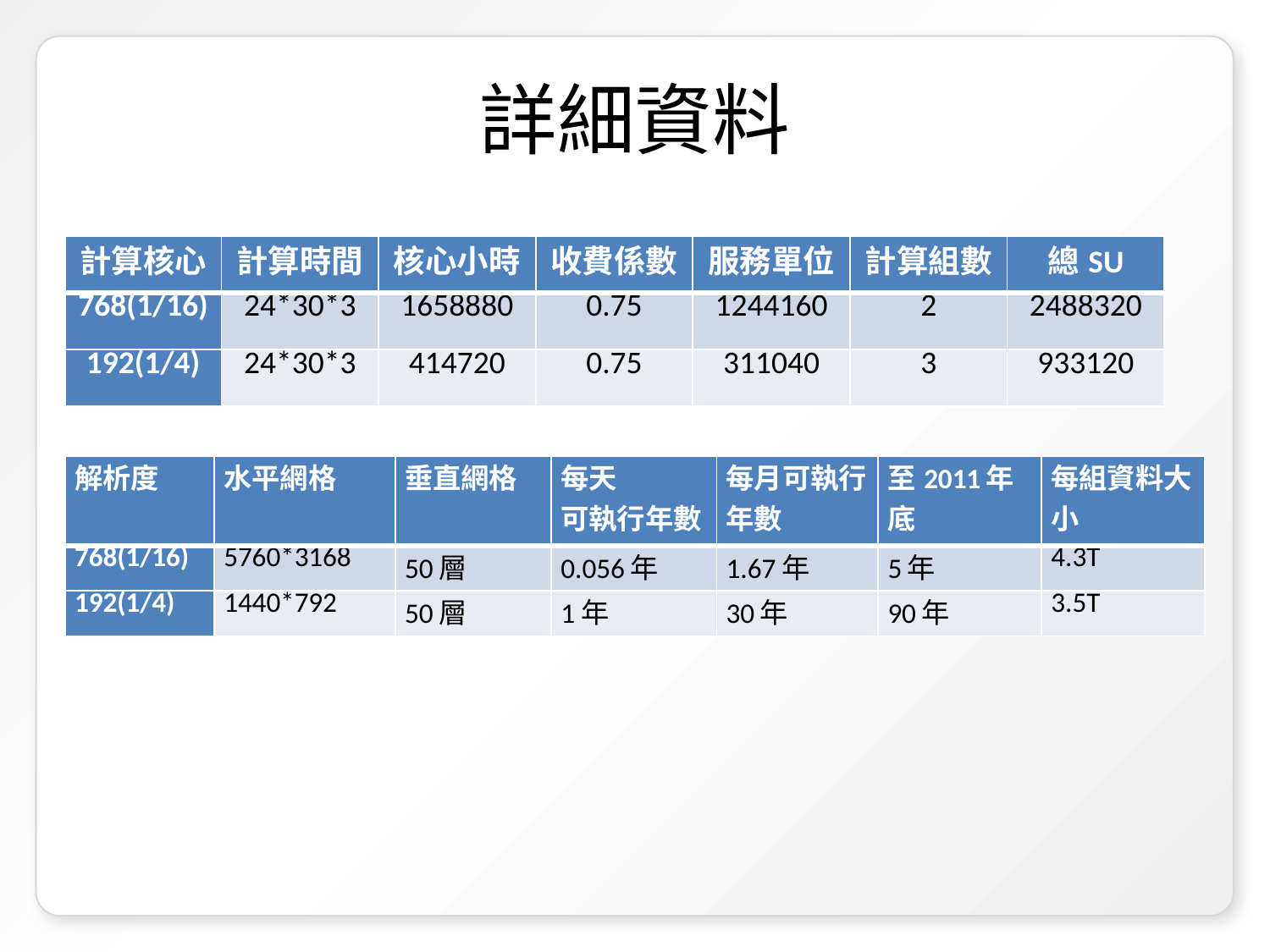

# 詳細資料
| 計算核心 | 計算時間 | 核心小時 | 收費係數 | 服務單位 | 計算組數 | 總SU |
| --- | --- | --- | --- | --- | --- | --- |
| 768(1/16) | 24\*30\*3 | 1658880 | 0.75 | 1244160 | 2 | 2488320 |
| 192(1/4) | 24\*30\*3 | 414720 | 0.75 | 311040 | 3 | 933120 |
| 解析度 | 水平網格 | 垂直網格 | 每天 可執行年數 | 每月可執行年數 | 至2011年底 | 每組資料大小 |
| --- | --- | --- | --- | --- | --- | --- |
| 768(1/16) | 5760\*3168 | 50層 | 0.056年 | 1.67年 | 5年 | 4.3T |
| 192(1/4) | 1440\*792 | 50層 | 1年 | 30年 | 90年 | 3.5T |